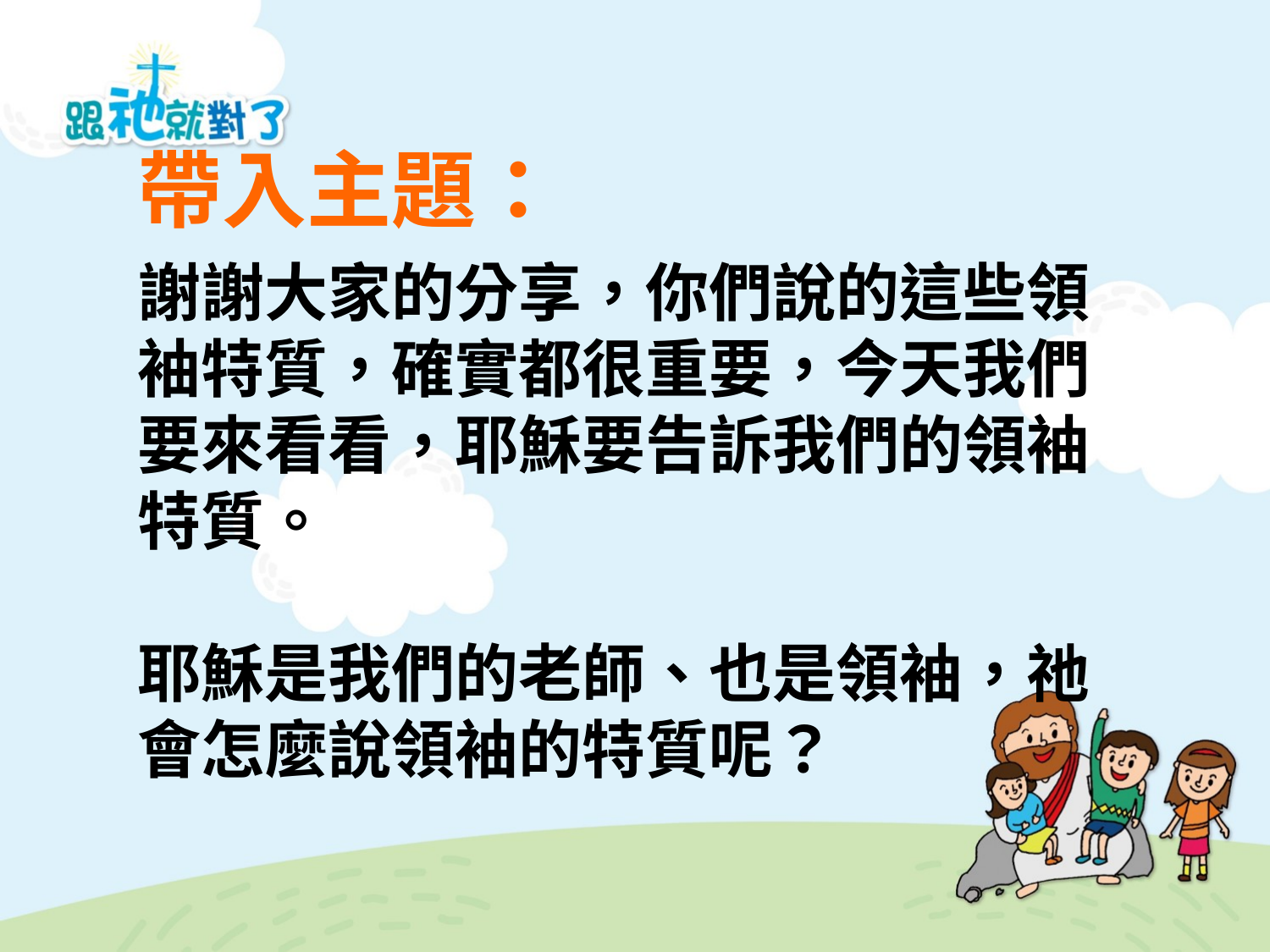

帶入主題：
謝謝大家的分享，你們說的這些領袖特質，確實都很重要，今天我們要來看看，耶穌要告訴我們的領袖特質。

耶穌是我們的老師、也是領袖，祂會怎麼說領袖的特質呢？